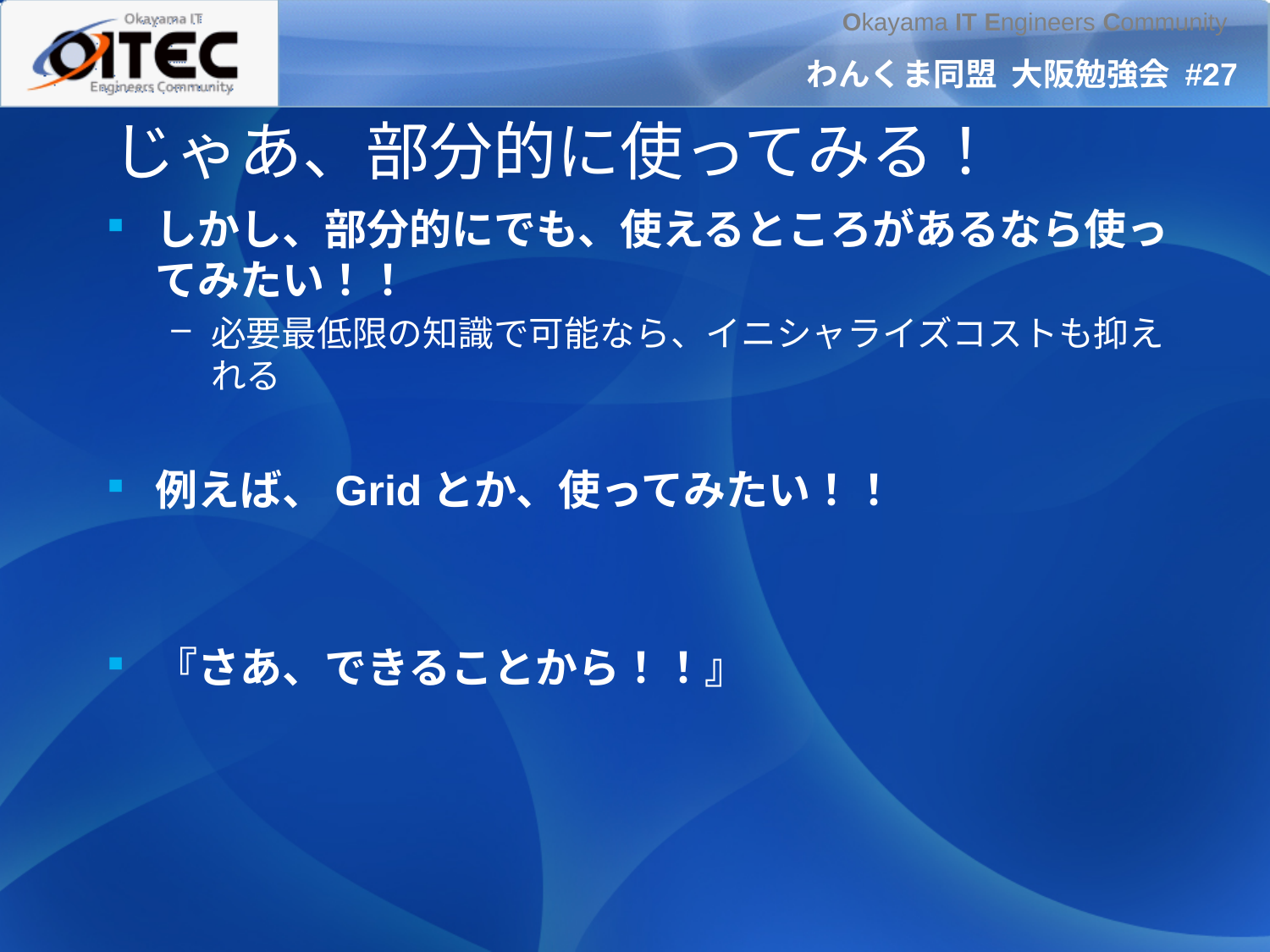

# じゃあ、部分的に使ってみる！
しかし、部分的にでも、使えるところがあるなら使ってみたい！！
必要最低限の知識で可能なら、イニシャライズコストも抑えれる

例えば、Gridとか、使ってみたい！！

『さあ、できることから！！』